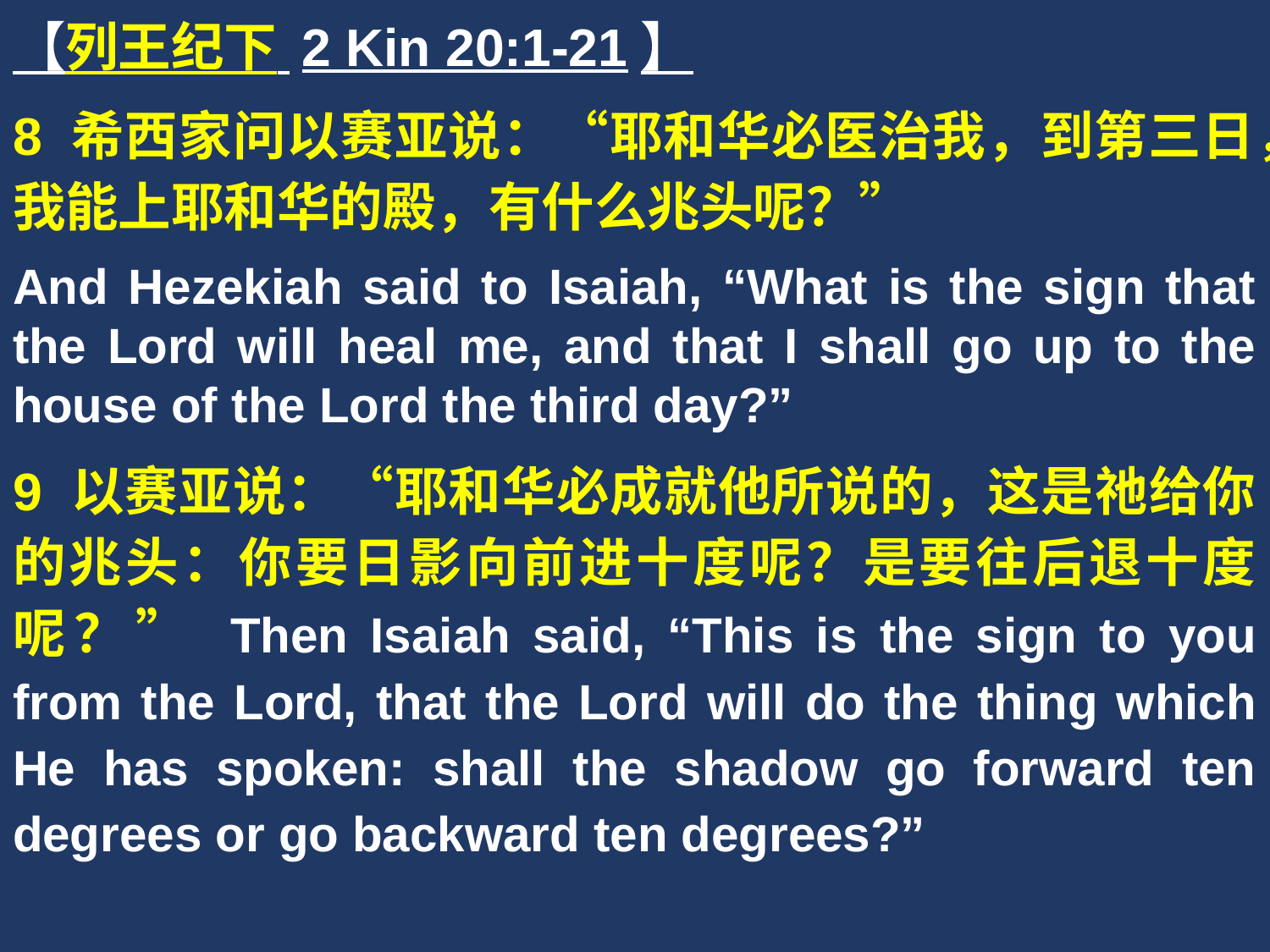

【列王纪下 2 Kin 20:1-21】
8 希西家问以赛亚说：“耶和华必医治我，到第三日，我能上耶和华的殿，有什么兆头呢？”
And Hezekiah said to Isaiah, “What is the sign that the Lord will heal me, and that I shall go up to the house of the Lord the third day?”
9 以赛亚说：“耶和华必成就他所说的，这是祂给你的兆头：你要日影向前进十度呢？是要往后退十度呢？” Then Isaiah said, “This is the sign to you from the Lord, that the Lord will do the thing which He has spoken: shall the shadow go forward ten degrees or go backward ten degrees?”